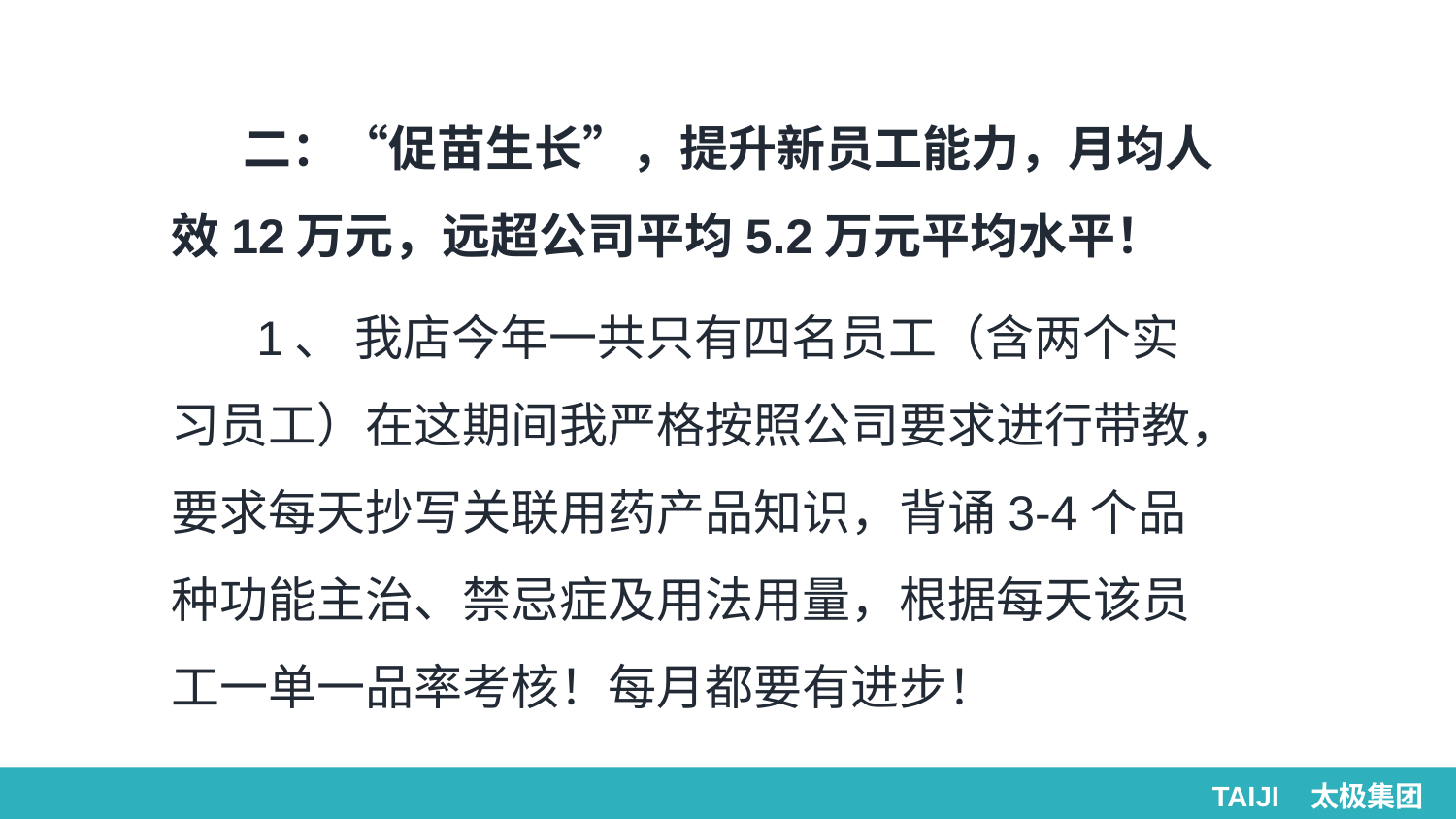

二：“促苗生长”，提升新员工能力，月均人效12万元，远超公司平均5.2万元平均水平！
 1、 我店今年一共只有四名员工（含两个实习员工）在这期间我严格按照公司要求进行带教，要求每天抄写关联用药产品知识，背诵3-4个品种功能主治、禁忌症及用法用量，根据每天该员工一单一品率考核！每月都要有进步！

TAIJI   太极集团